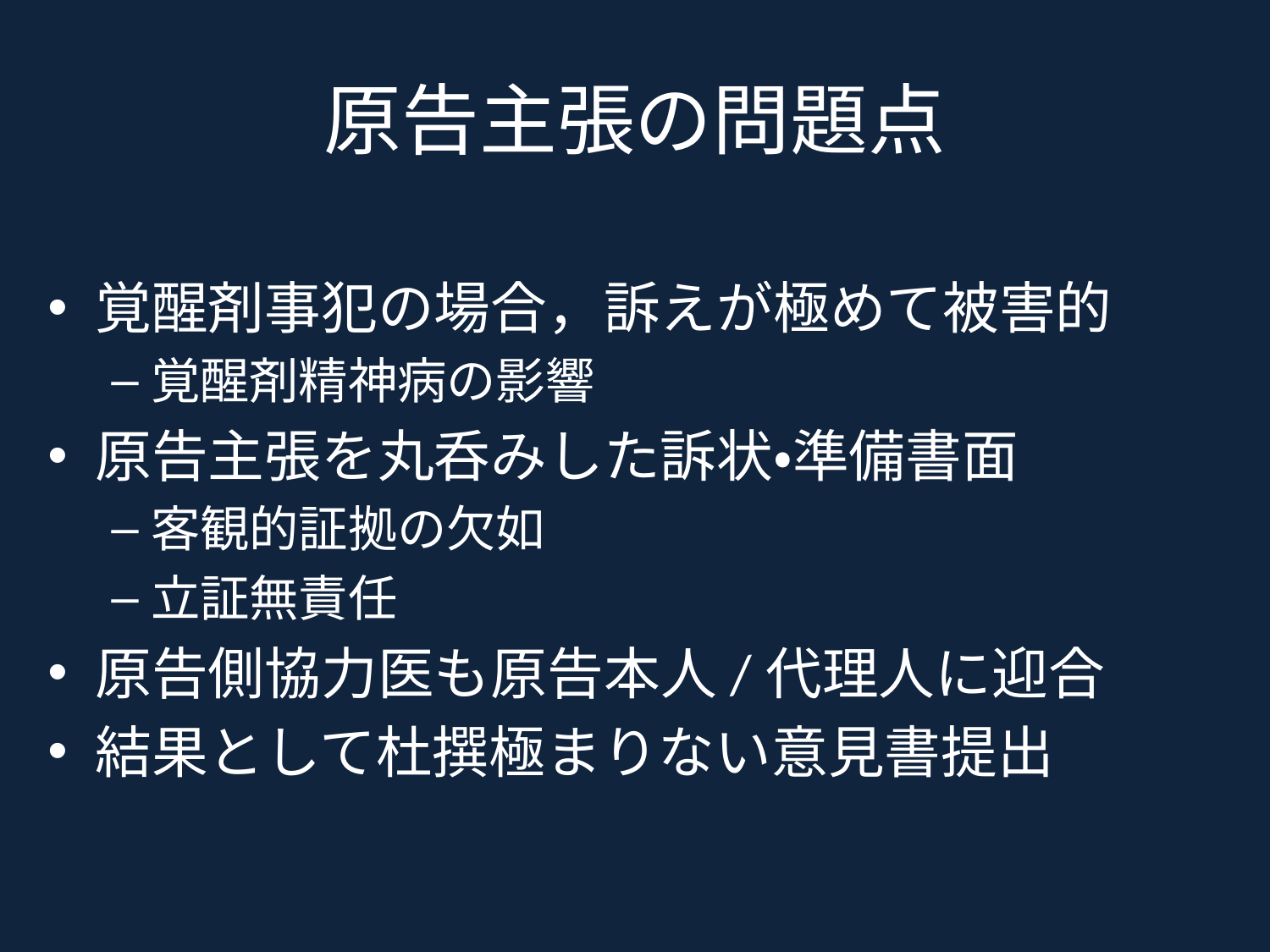

# 原告主張の問題点
覚醒剤事犯の場合，訴えが極めて被害的
覚醒剤精神病の影響
原告主張を丸呑みした訴状・準備書面
客観的証拠の欠如
立証無責任
原告側協力医も原告本人/代理人に迎合
結果として杜撰極まりない意見書提出